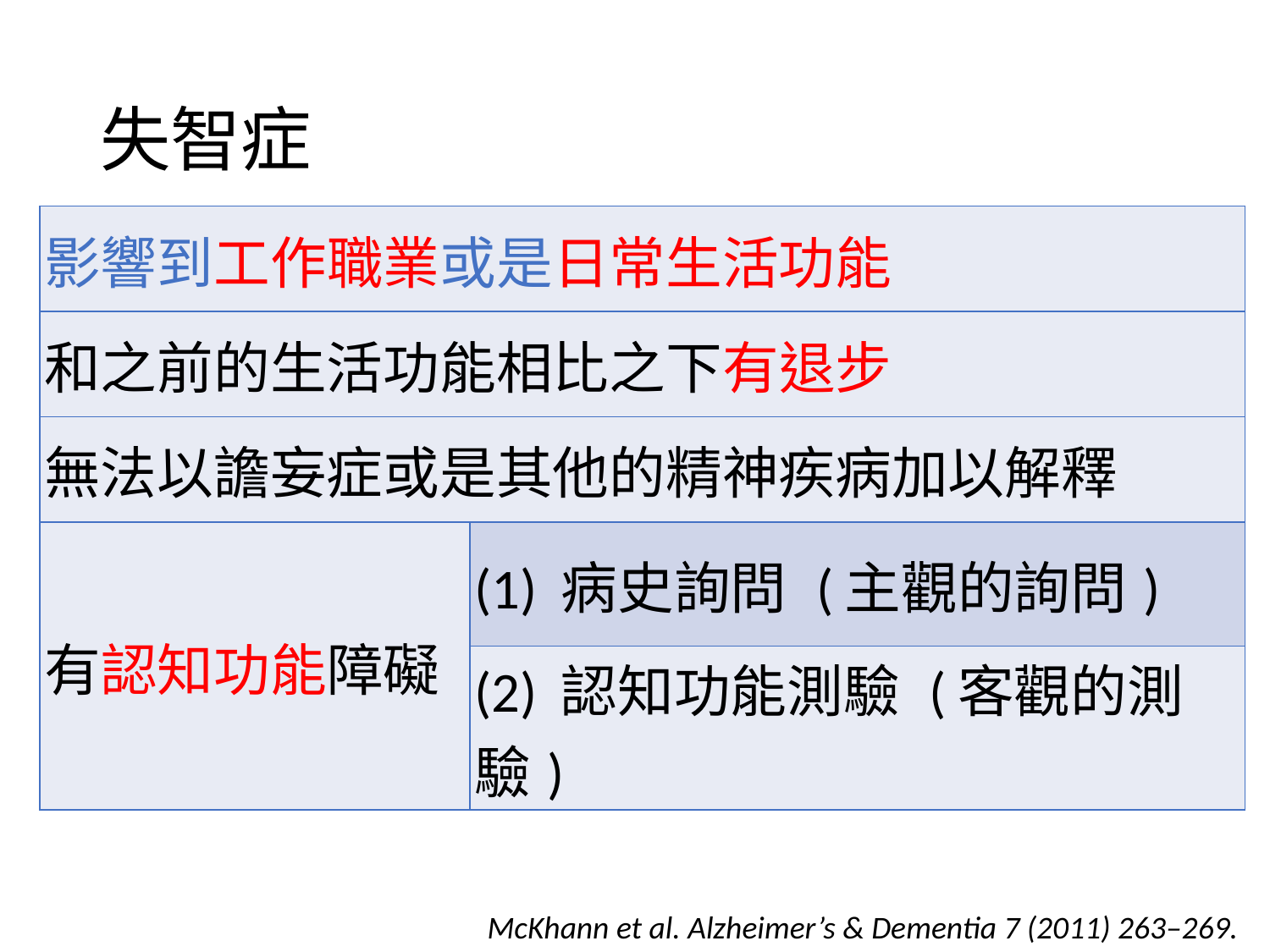

# 失智症
| 影響到工作職業或是日常生活功能 |  |
| --- | --- |
| 和之前的生活功能相比之下有退步 |  |
| 無法以譫妄症或是其他的精神疾病加以解釋 |  |
| 有認知功能障礙 | (1) 病史詢問 (主觀的詢問) |
|  | (2) 認知功能測驗 (客觀的測驗) |
McKhann et al. Alzheimer’s & Dementia 7 (2011) 263–269.